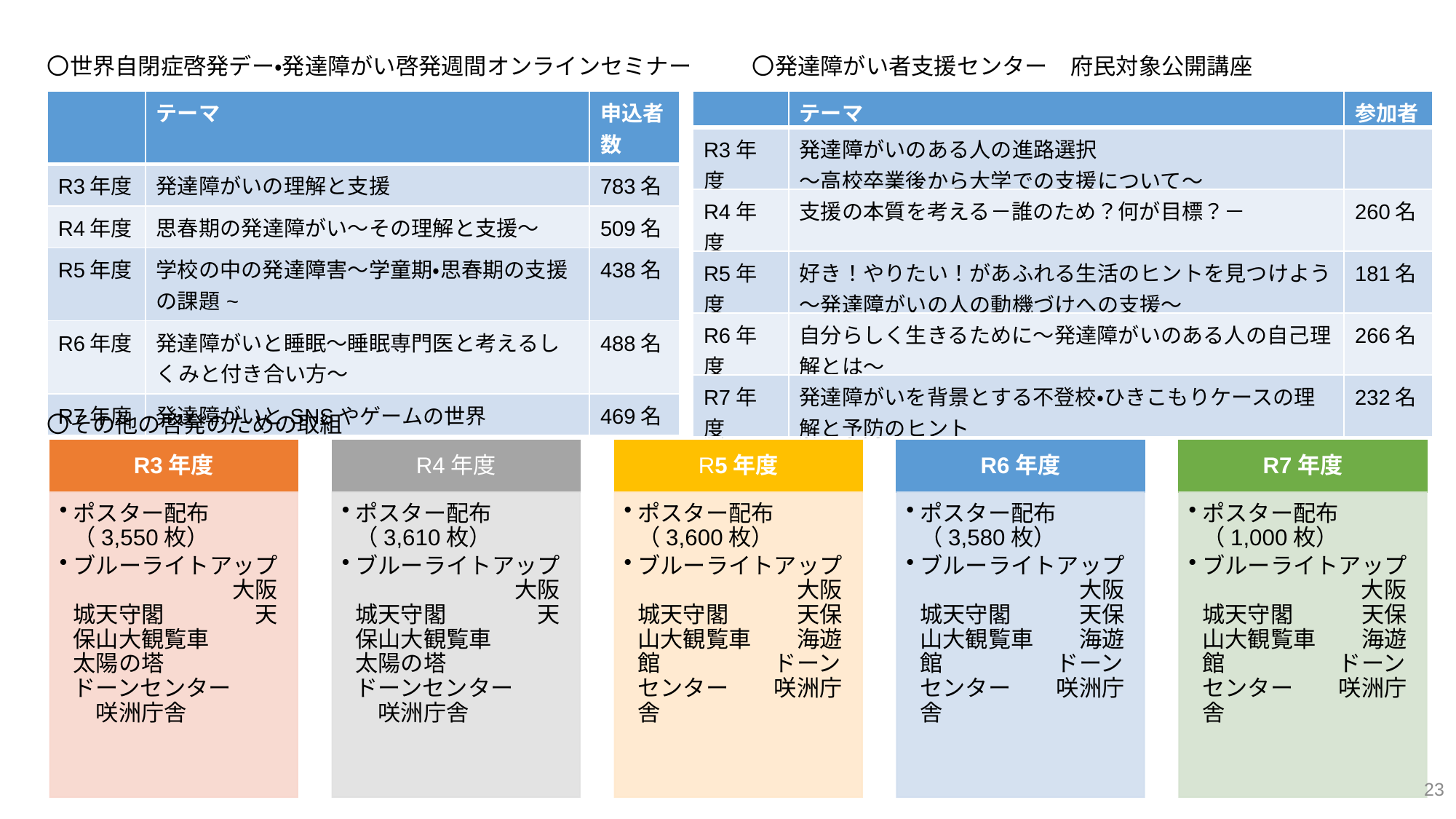

〇世界自閉症啓発デー・発達障がい啓発週間オンラインセミナー
〇発達障がい者支援センター　府民対象公開講座
|  | テーマ | 申込者数 |
| --- | --- | --- |
| R3年度 | 発達障がいの理解と支援 | 783名 |
| R4年度 | 思春期の発達障がい～その理解と支援～ | 509名 |
| R5年度 | 学校の中の発達障害～学童期・思春期の支援の課題~ | 438名 |
| R6年度 | 発達障がいと睡眠～睡眠専門医と考えるしくみと付き合い方～ | 488名 |
| R7年度 | 発達障がいとSNSやゲームの世界 | 469名 |
|  | テーマ | 参加者 |
| --- | --- | --- |
| R3年度 | 発達障がいのある人の進路選択 ～高校卒業後から大学での支援について～ |  |
| R4年度 | 支援の本質を考える－誰のため？何が目標？－ | 260名 |
| R5年度 | 好き！やりたい！があふれる生活のヒントを見つけよう ～発達障がいの人の動機づけへの支援～ | 181名 |
| R6年度 | 自分らしく生きるために～発達障がいのある人の自己理解とは～ | 266名 |
| R7年度 | 発達障がいを背景とする不登校・ひきこもりケースの理解と予防のヒント | 232名 |
〇その他の啓発のための取組
R3年度
ポスター配布（3,550枚）
ブルーライトアップ　　　　　　　大阪城天守閣　　　　天保山大観覧車　　　太陽の塔　　　　　ドーンセンター　　　咲洲庁舎
R4年度
ポスター配布（3,610枚）
ブルーライトアップ　　　　　　　大阪城天守閣　　　　天保山大観覧車　　　太陽の塔　　　　　ドーンセンター　　　咲洲庁舎
R5年度
ポスター配布（3,600枚）
ブルーライトアップ　　　　　　　大阪城天守閣　　　天保山大観覧車　　海遊館　　　　　ドーンセンター　　咲洲庁舎
R6年度
ポスター配布（3,580枚）
ブルーライトアップ　　　　　　　大阪城天守閣　　　天保山大観覧車　　海遊館　　　　　ドーンセンター　　咲洲庁舎
R7年度
ポスター配布（1,000枚）
ブルーライトアップ　　　　　　　大阪城天守閣　　　天保山大観覧車　　海遊館　　　　　ドーンセンター　　咲洲庁舎
23